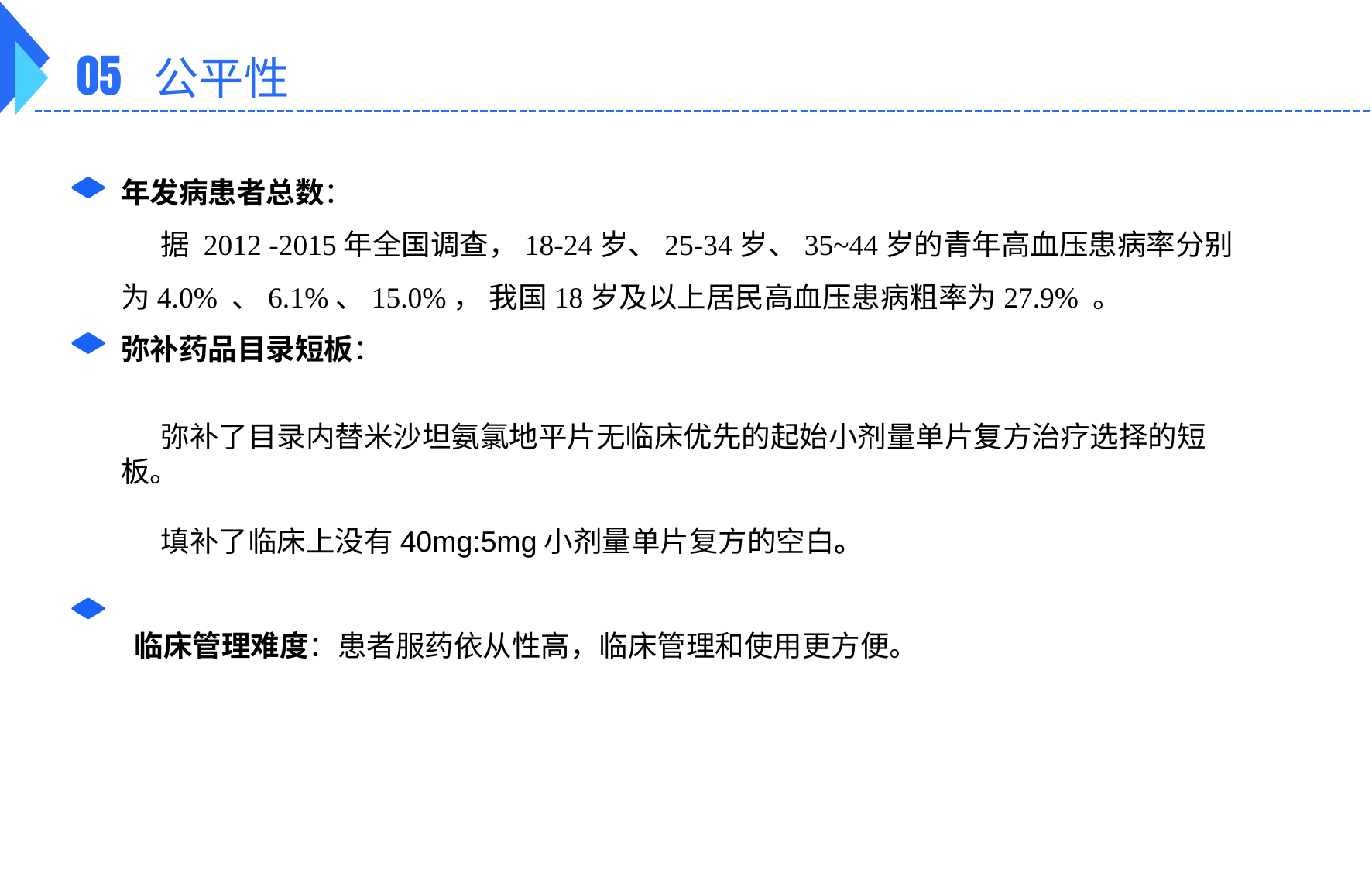

05  公平性

年发病患者总数：
     据 2012 -2015年全国调查，18-24岁、25-34岁、35~44岁的青年高血压患病率分别为4.0% 、6.1%、15.0%， 我国18岁及以上居民高血压患病粗率为27.9% 。
弥补药品目录短板：

     弥补了目录内替米沙坦氨氯地平片无临床优先的起始小剂量单片复方治疗选择的短板。

     填补了临床上没有40mg:5mg小剂量单片复方的空白。

 临床管理难度：患者服药依从性高，临床管理和使用更方便。